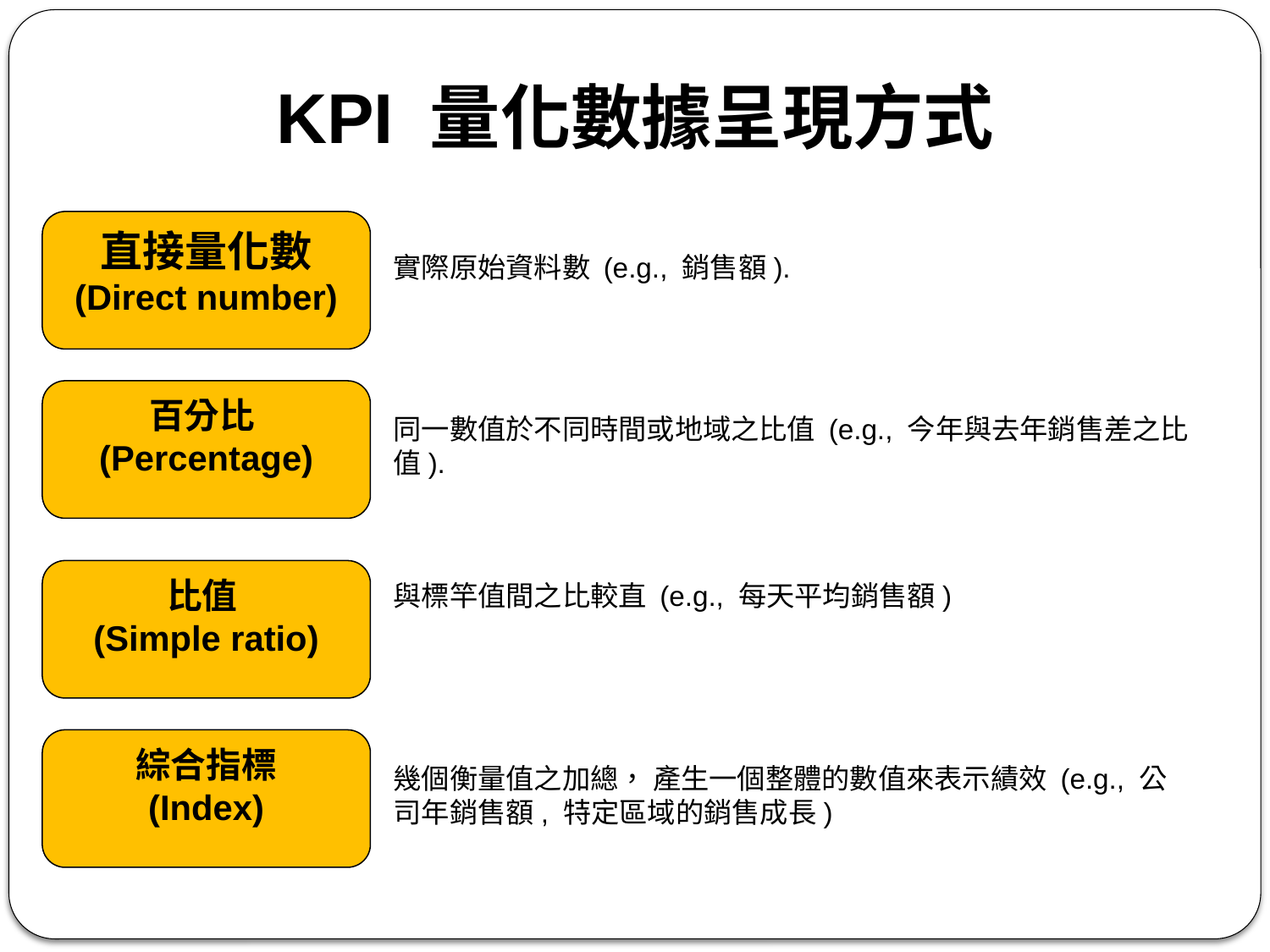

# KPI 量化數據呈現方式
直接量化數 (Direct number)
實際原始資料數 (e.g., 銷售額).
百分比(Percentage)
同一數值於不同時間或地域之比值 (e.g., 今年與去年銷售差之比值).
比值
(Simple ratio)
與標竿值間之比較直 (e.g., 每天平均銷售額)
綜合指標
(Index)
幾個衡量值之加總， 產生一個整體的數值來表示績效 (e.g., 公司年銷售額, 特定區域的銷售成長)